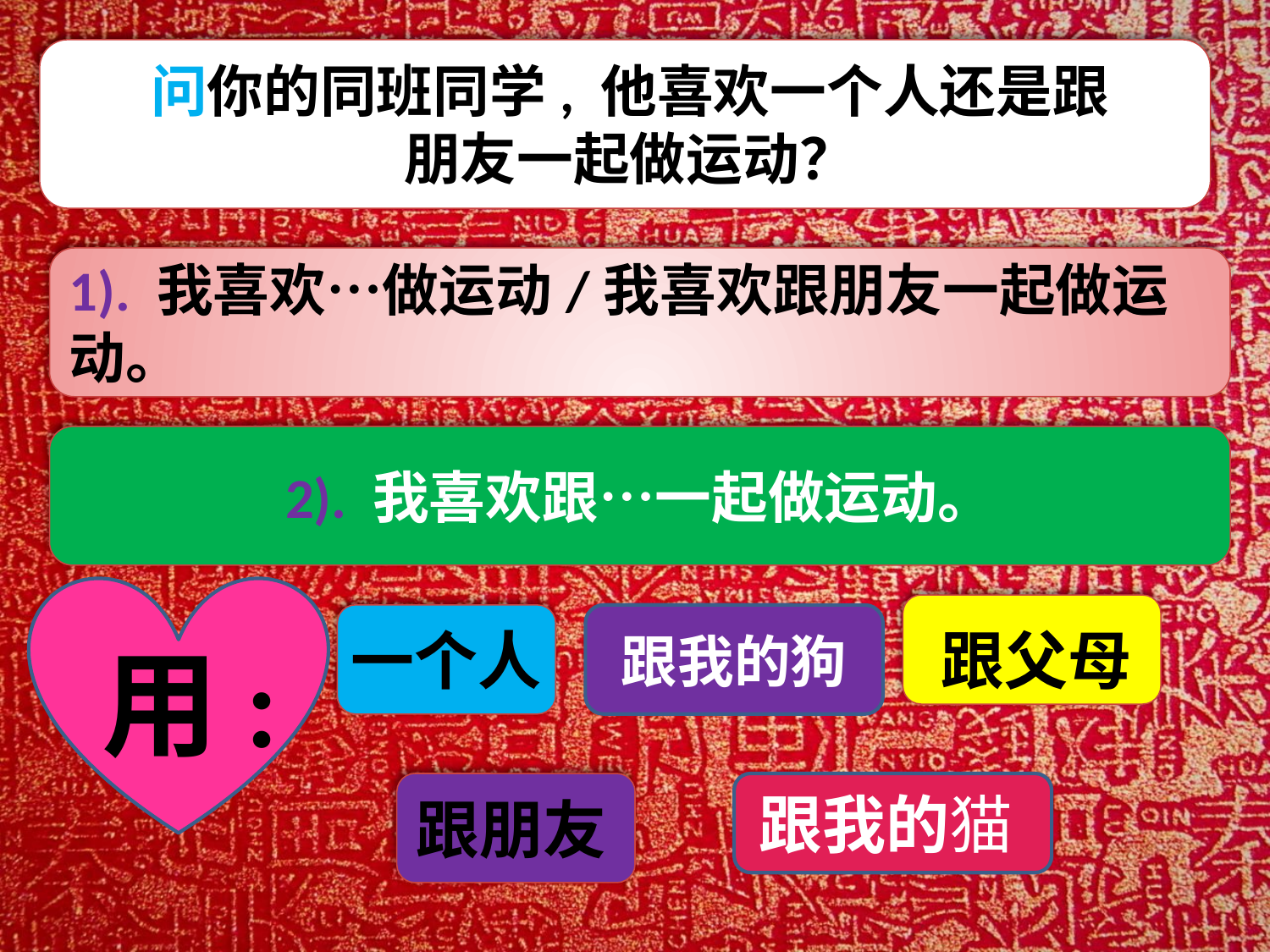

问你的同班同学, 他喜欢一个人还是跟
朋友一起做运动？
1). 我喜欢…做运动/我喜欢跟朋友一起做运动。
2). 我喜欢跟…一起做运动。

跟我的狗
一个人
  跟父母
用:

跟我的猫
跟朋友